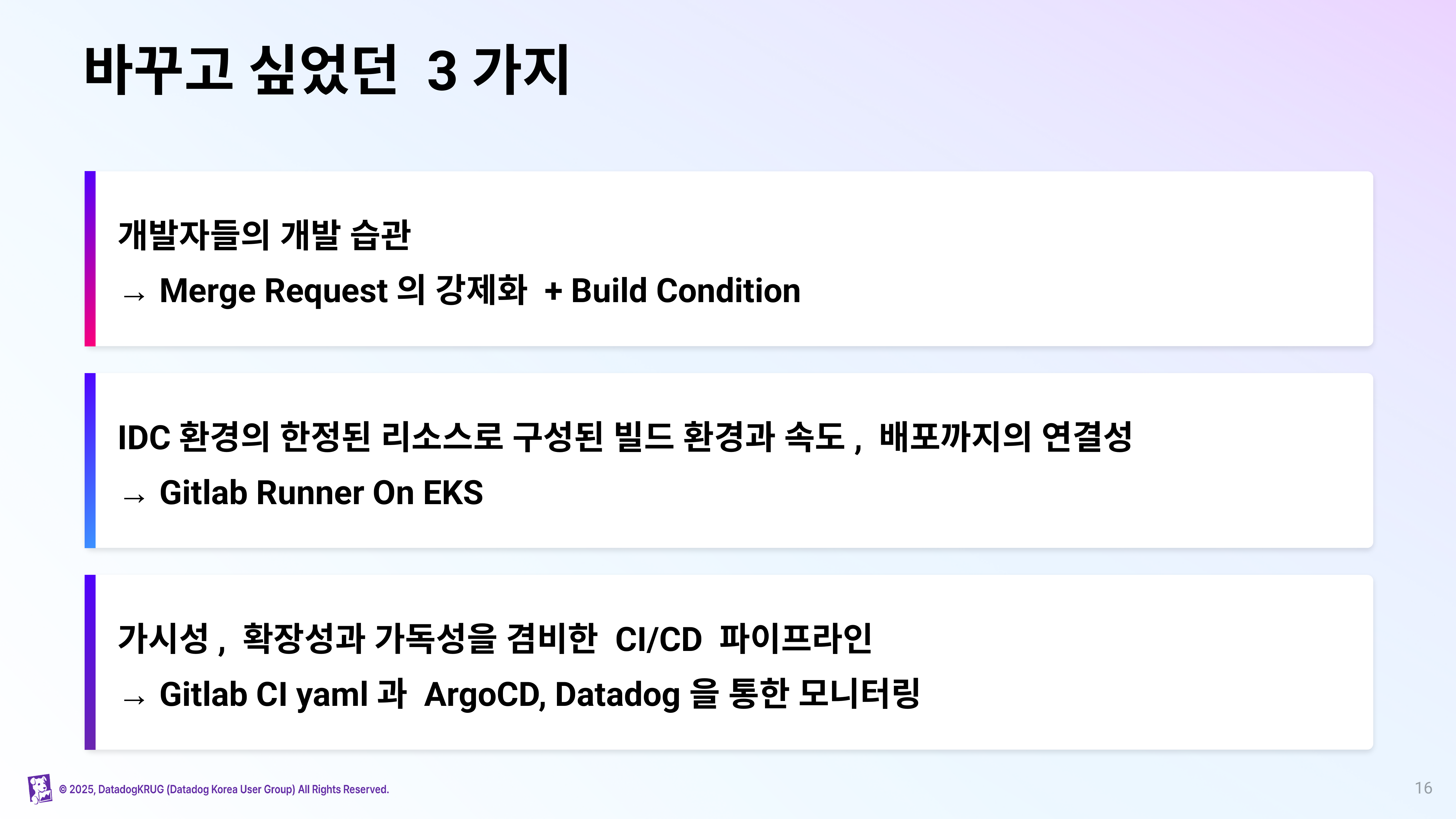

# 바꾸고 싶었던 3가지

개발자들의 개발 습관
→ Merge Request의 강제화 + Build Condition

IDC환경의 한정된 리소스로 구성된 빌드 환경과 속도, 배포까지의 연결성
→ Gitlab Runner On EKS

가시성, 확장성과 가독성을 겸비한 CI/CD 파이프라인
→ Gitlab CI yaml과 ArgoCD, Datadog을 통한 모니터링
16